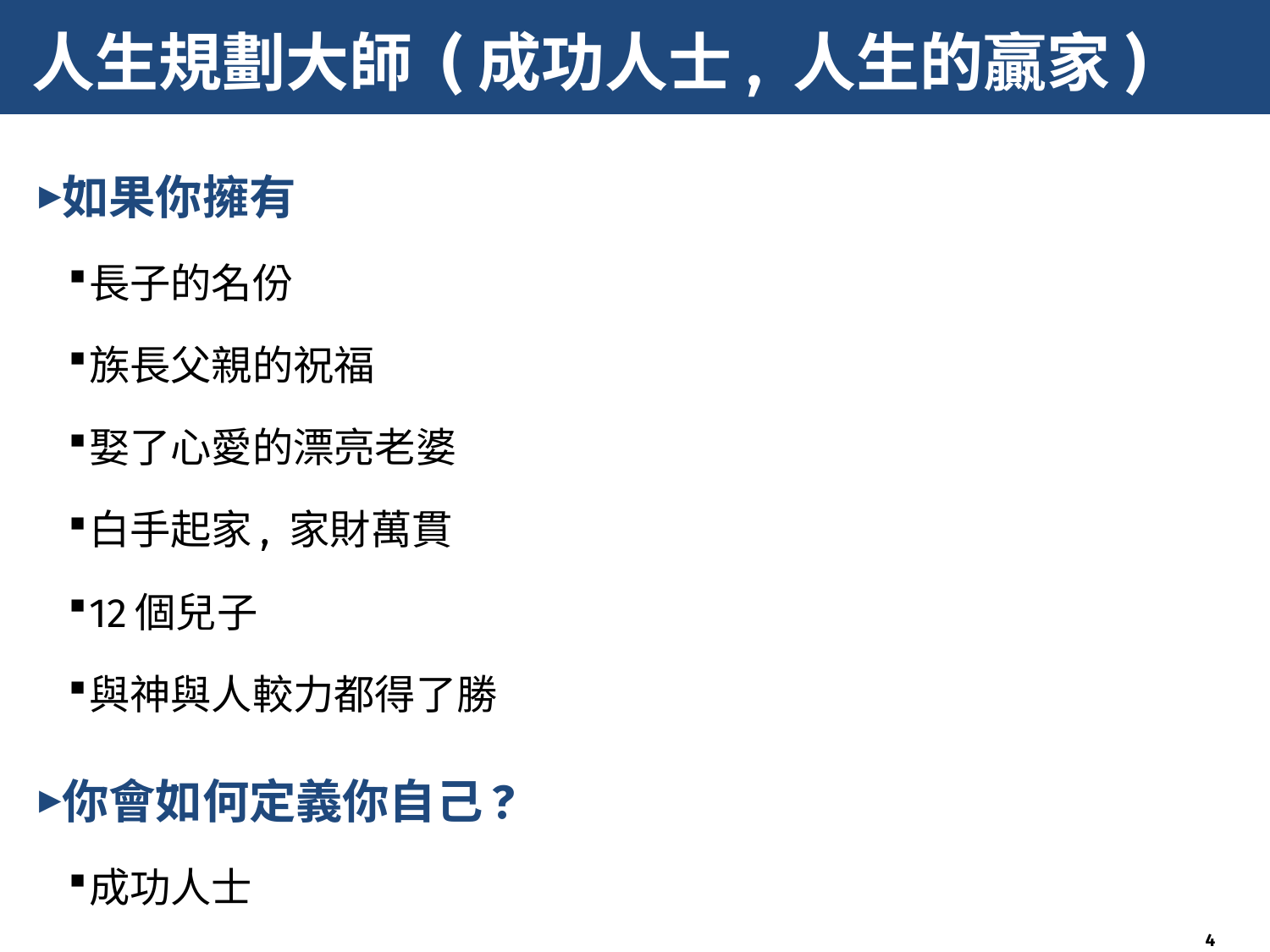

# 人生規劃大師 (成功人士, 人生的贏家)
如果你擁有
長子的名份
族長父親的祝福
娶了心愛的漂亮老婆
白手起家, 家財萬貫
12個兒子
與神與人較力都得了勝
你會如何定義你自己?
成功人士